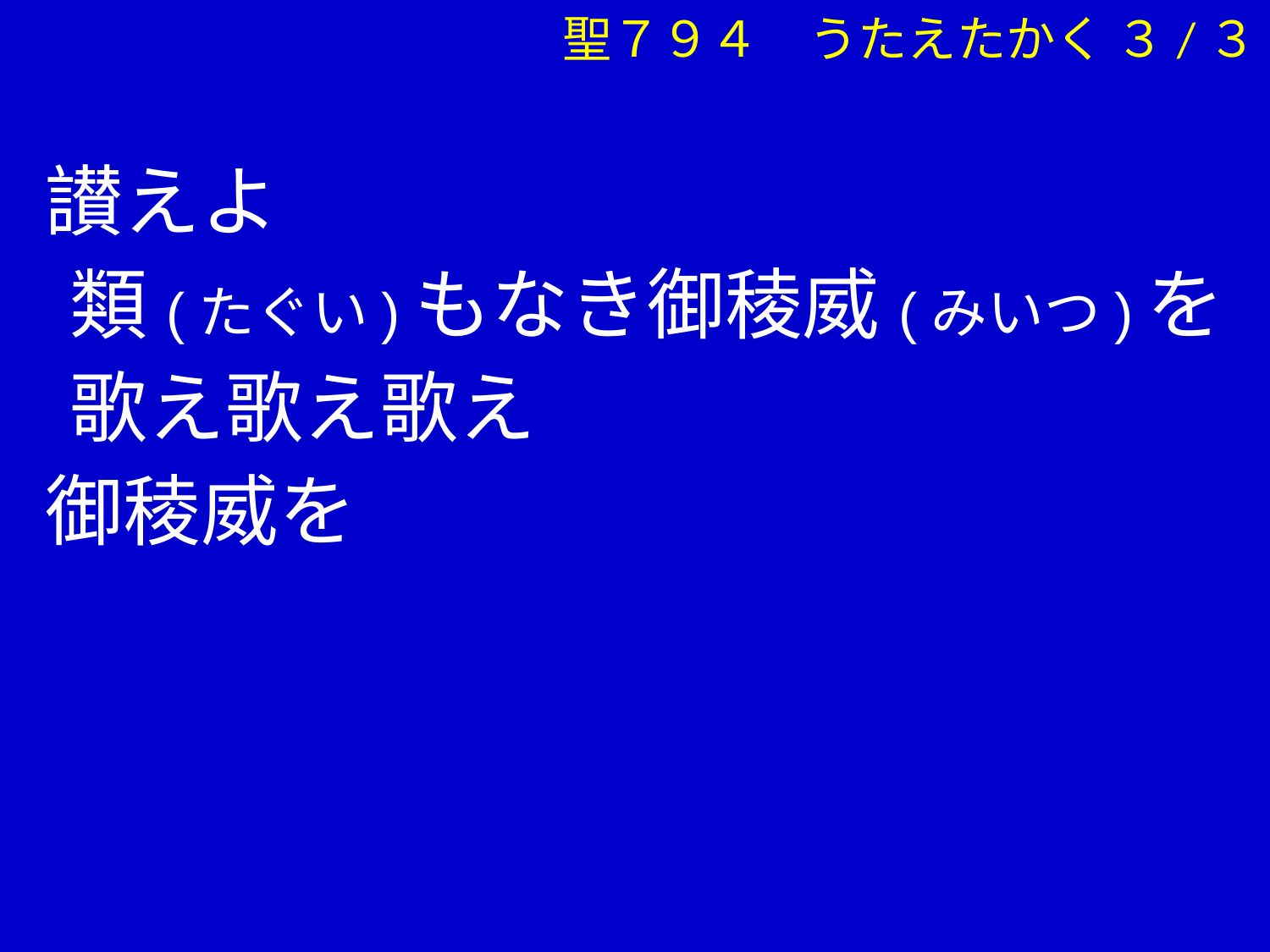

聖７９４　うたえたかく ３/３

  讃えよ
　類(たぐい)もなき御稜威(みいつ)を
　歌え歌え歌え
  御稜威を